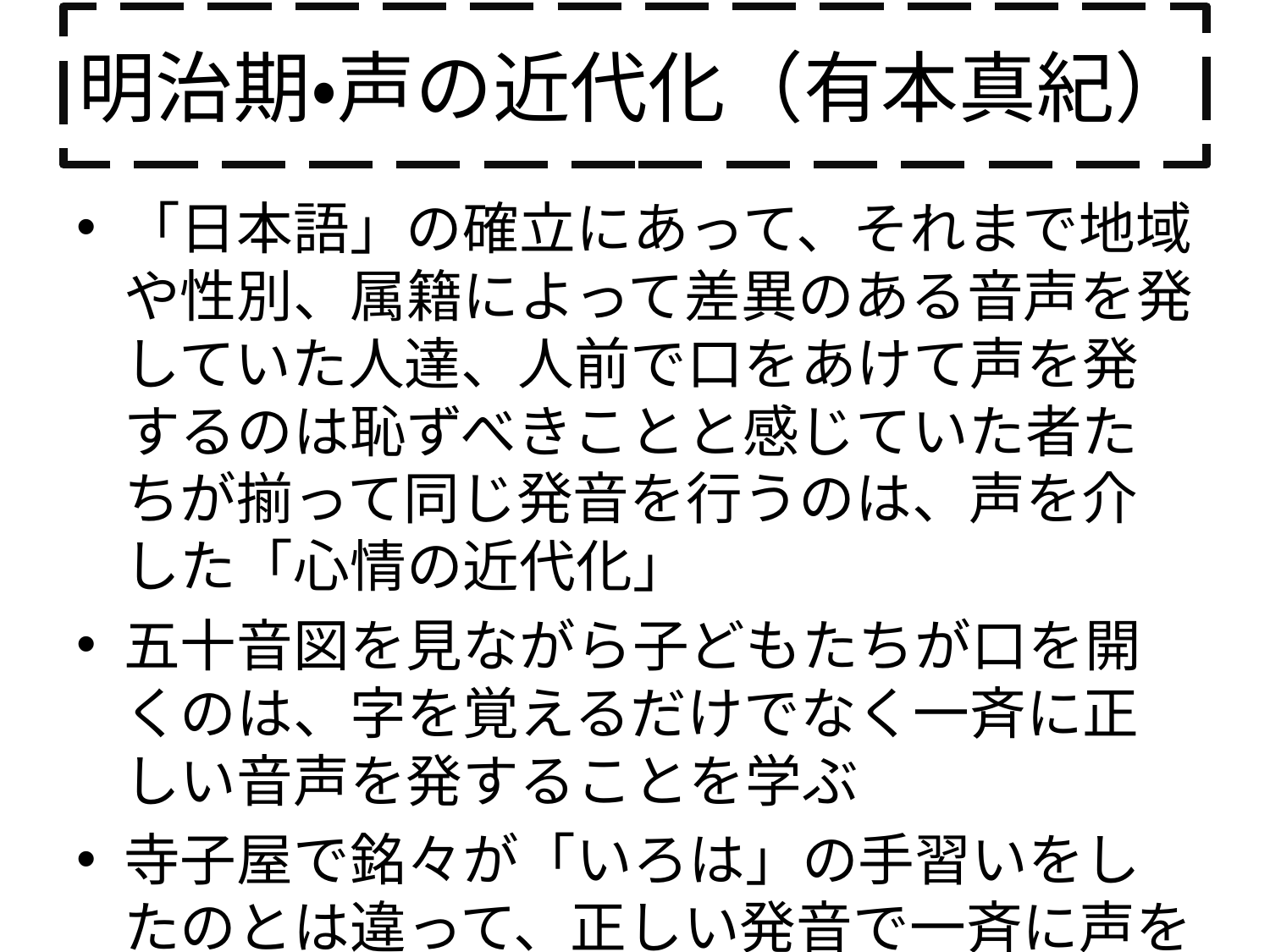

# 明治期・声の近代化（有本真紀）
「日本語」の確立にあって、それまで地域や性別、属籍によって差異のある音声を発していた人達、人前で口をあけて声を発するのは恥ずべきことと感じていた者たちが揃って同じ発音を行うのは、声を介した「心情の近代化」
五十音図を見ながら子どもたちが口を開くのは、字を覚えるだけでなく一斉に正しい音声を発することを学ぶ
寺子屋で銘々が「いろは」の手習いをしたのとは違って、正しい発音で一斉に声を発する。